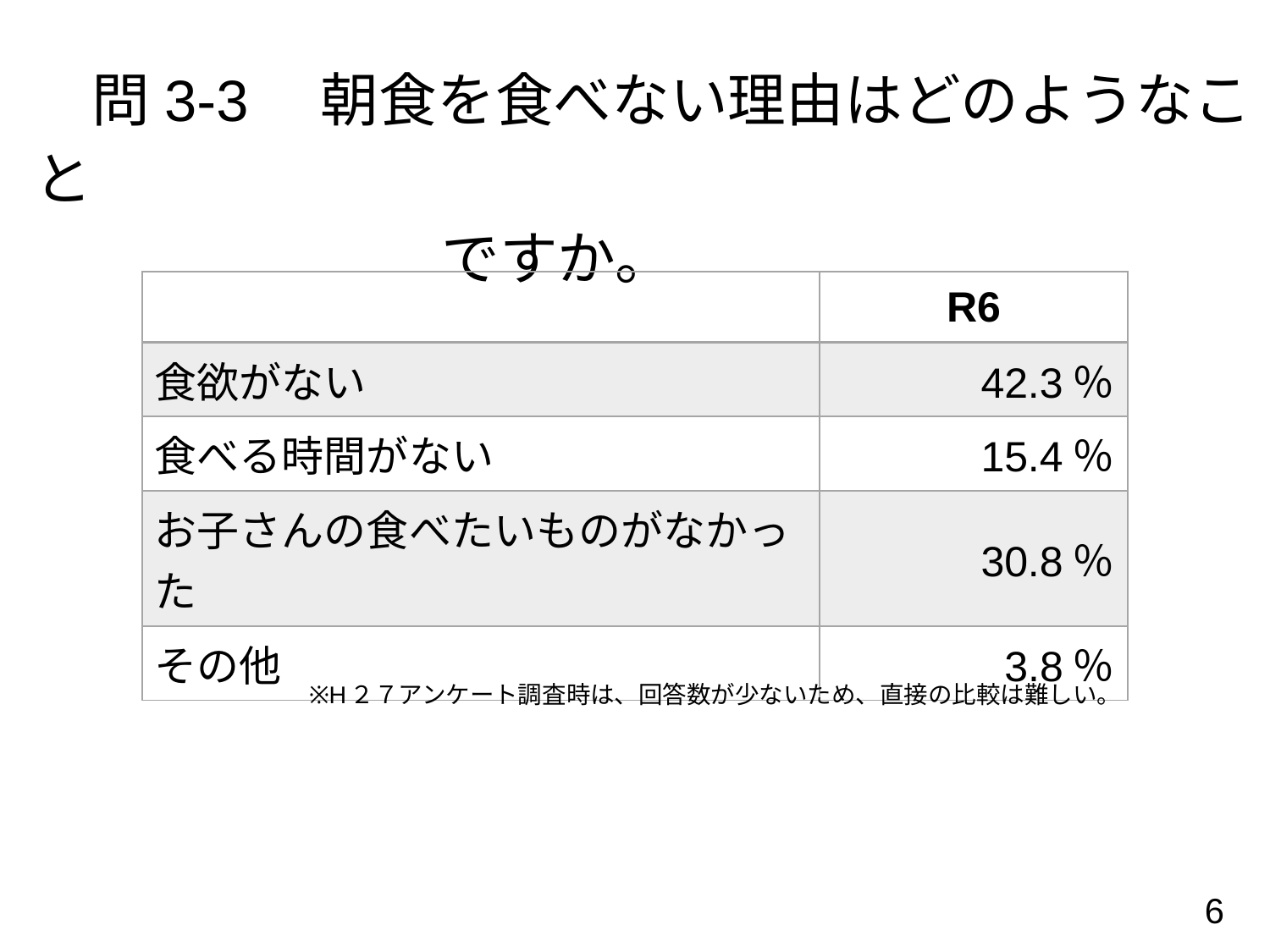

# 問3-3　朝食を食べない理由はどのようなこと 　　　　　　　ですか。
|  | R6 |
| --- | --- |
| 食欲がない | 42.3％ |
| 食べる時間がない | 15.4％ |
| お子さんの食べたいものがなかった | 30.8％ |
| その他 | 3.8％ |
※H２７アンケート調査時は、回答数が少ないため、直接の比較は難しい。